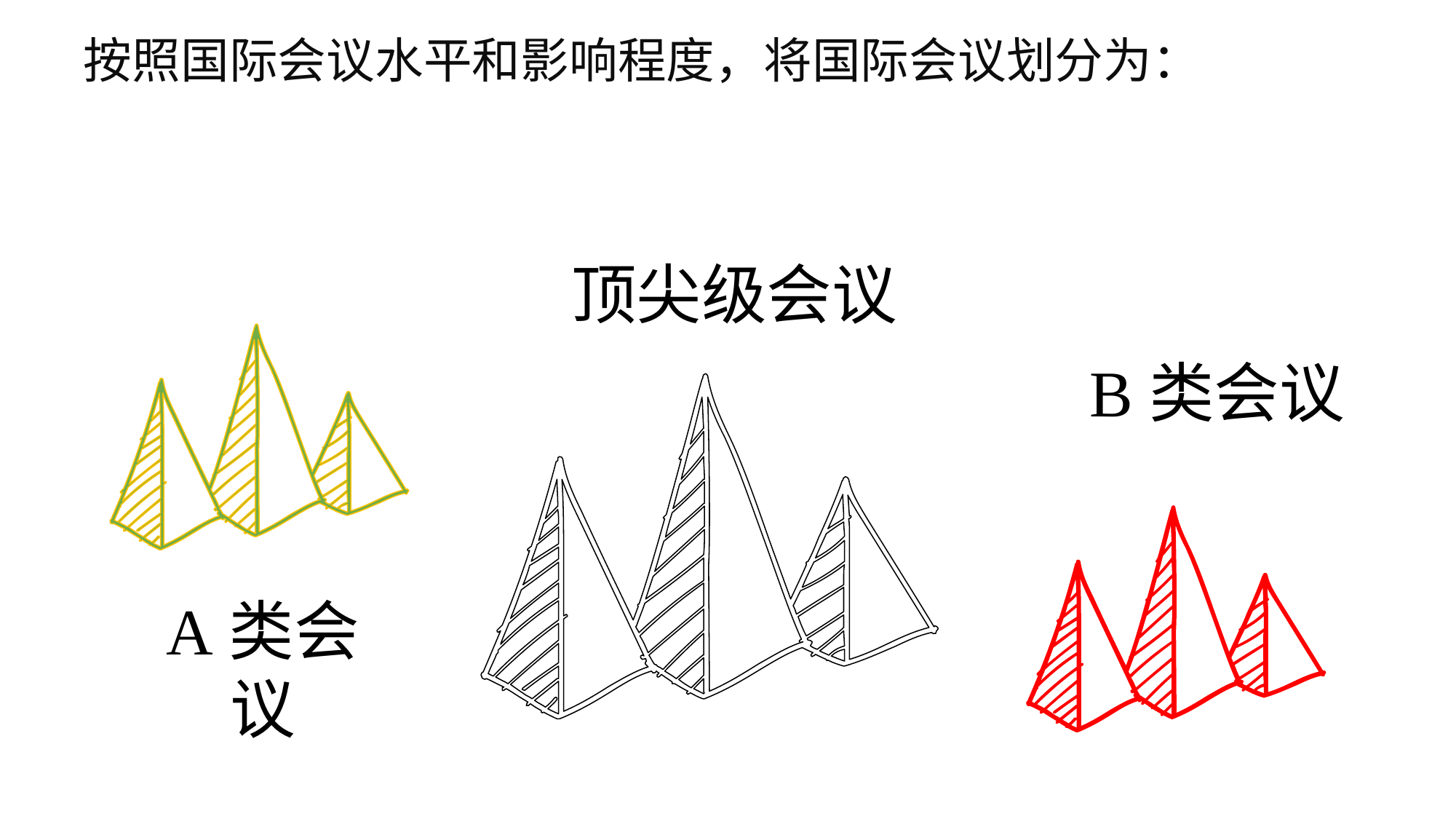

按照国际会议水平和影响程度，将国际会议划分为：
顶尖级会议

B类会议

A类会议